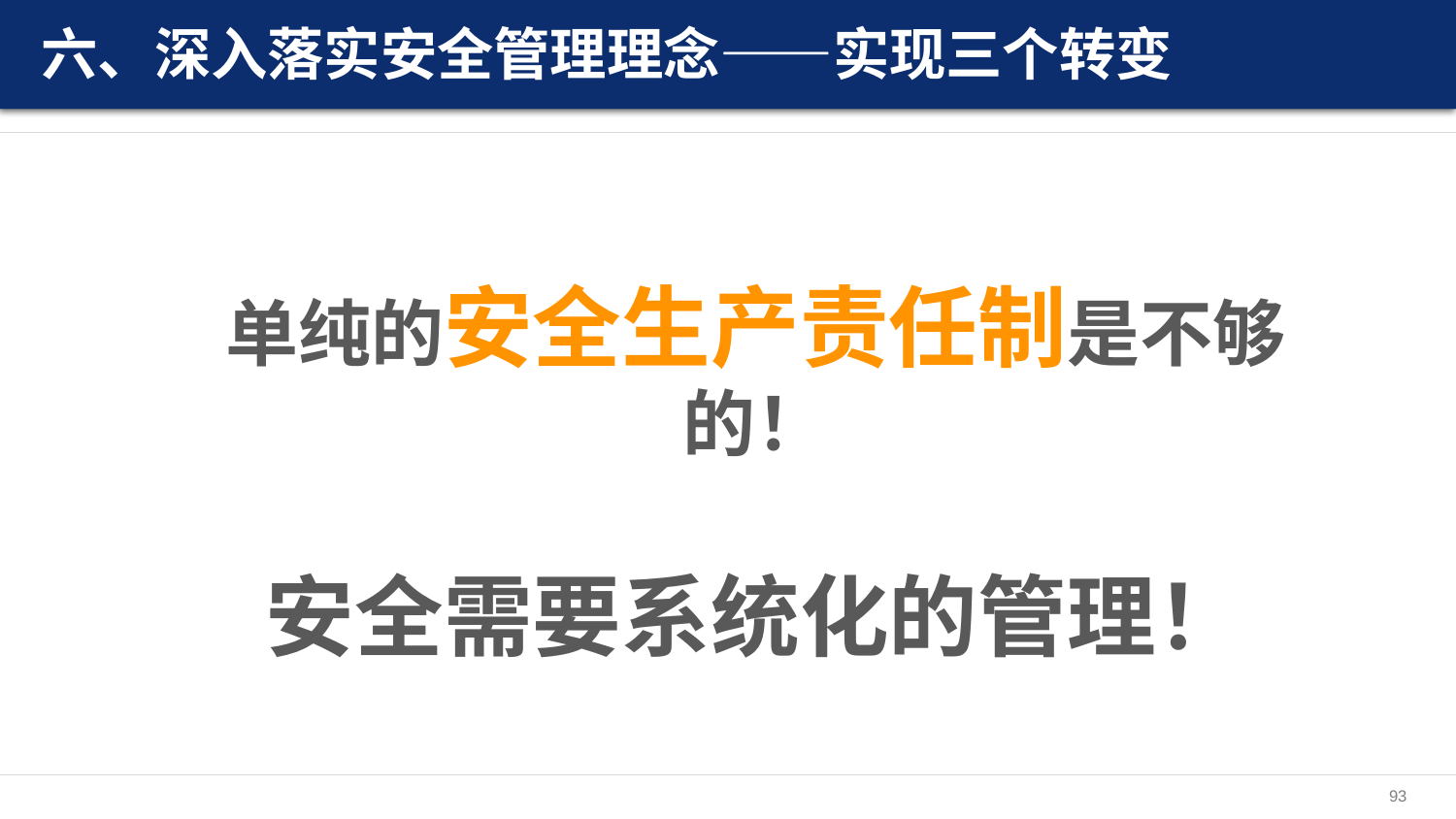

六、深入落实安全管理理念——实现三个转变
单纯的安全生产责任制是不够的！

安全需要系统化的管理！
93